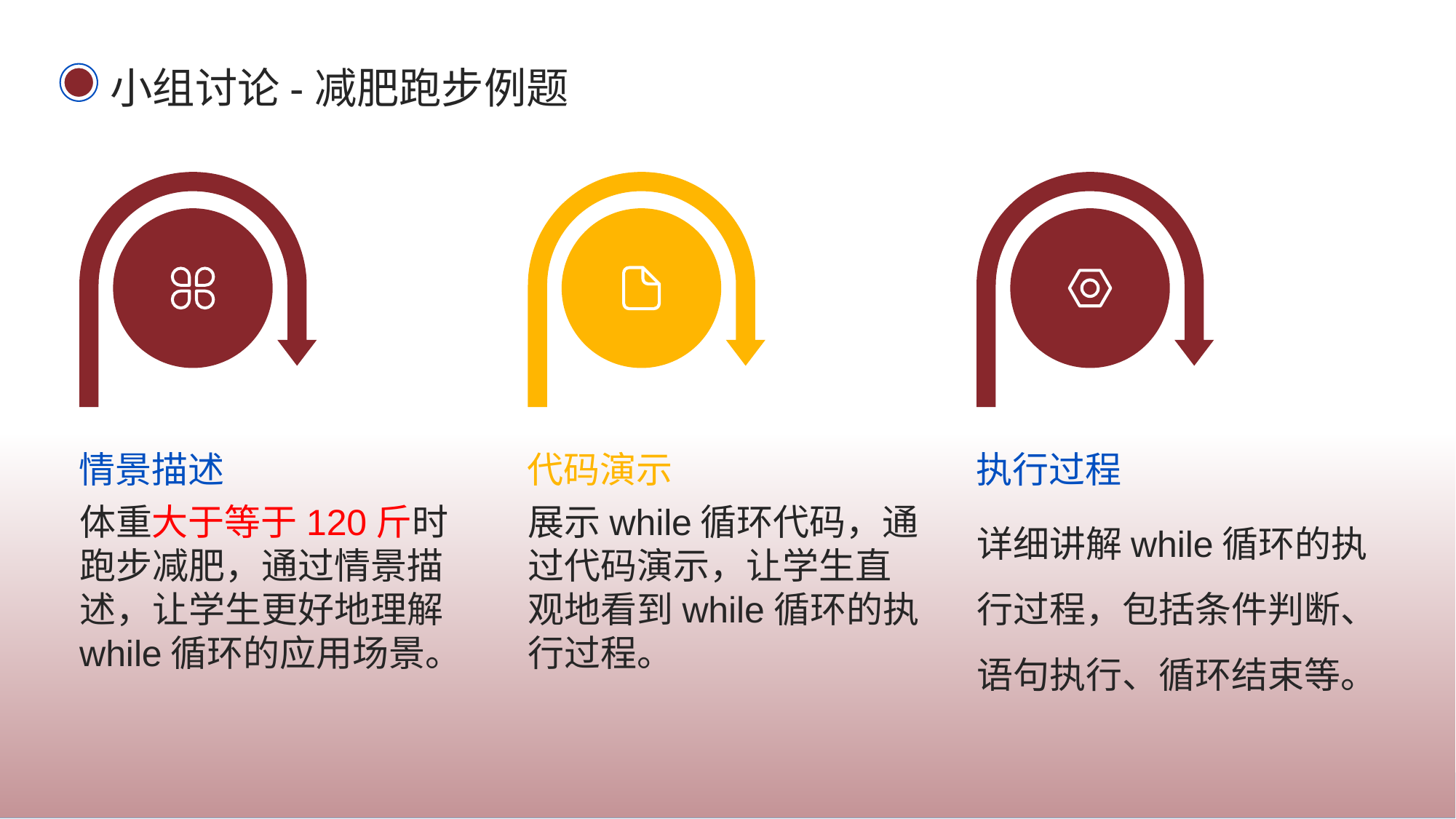

小组讨论-减肥跑步例题

情景描述
代码演示
执行过程
体重大于等于120斤时跑步减肥，通过情景描述，让学生更好地理解while循环的应用场景。

展示while循环代码，通过代码演示，让学生直观地看到while循环的执行过程。

详细讲解while循环的执行过程，包括条件判断、语句执行、循环结束等。